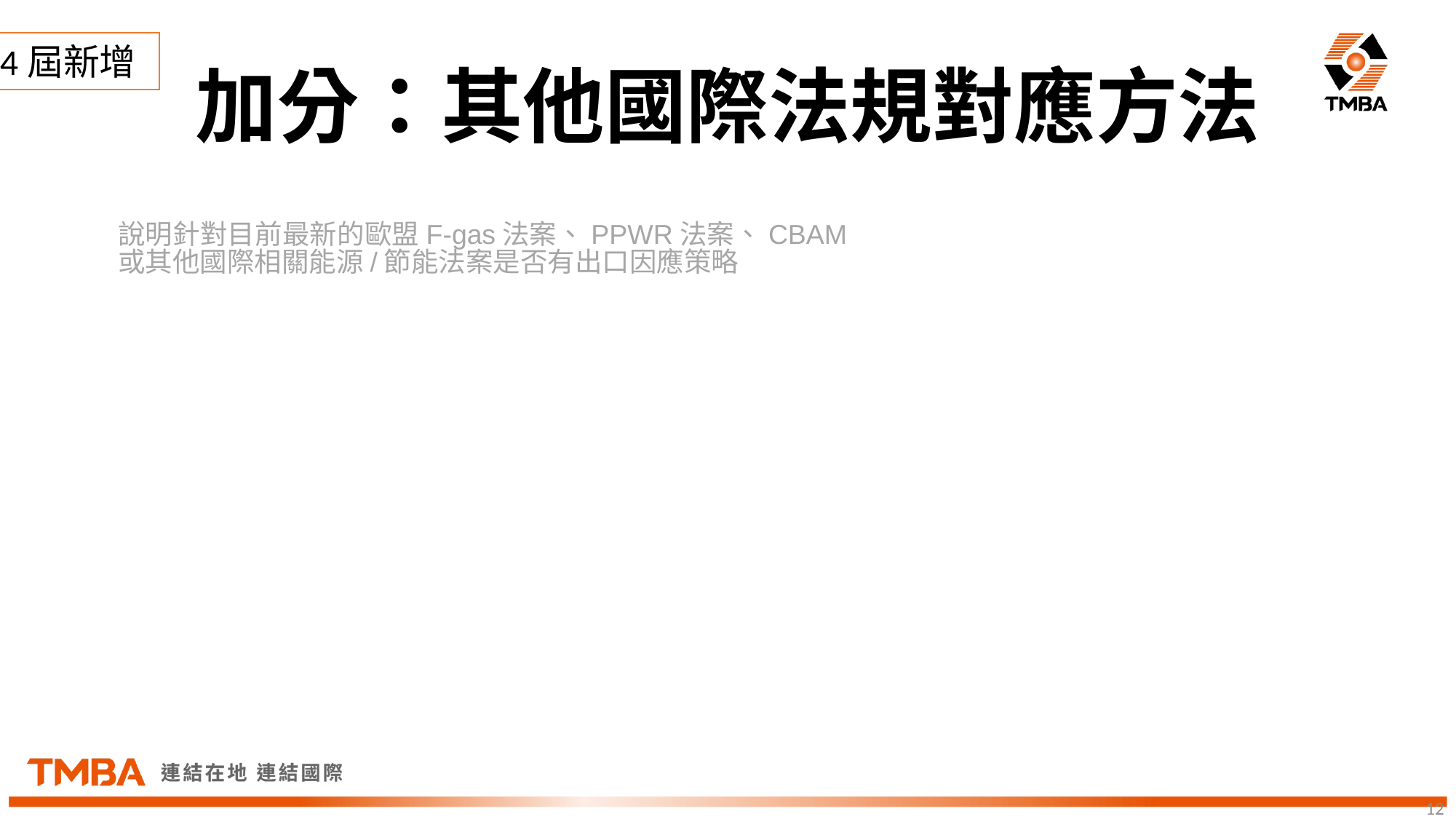

加分：其他國際法規對應方法
第4屆新增
說明針對目前最新的歐盟F-gas法案、PPWR法案、CBAM或其他國際相關能源/節能法案是否有出口因應策略
12